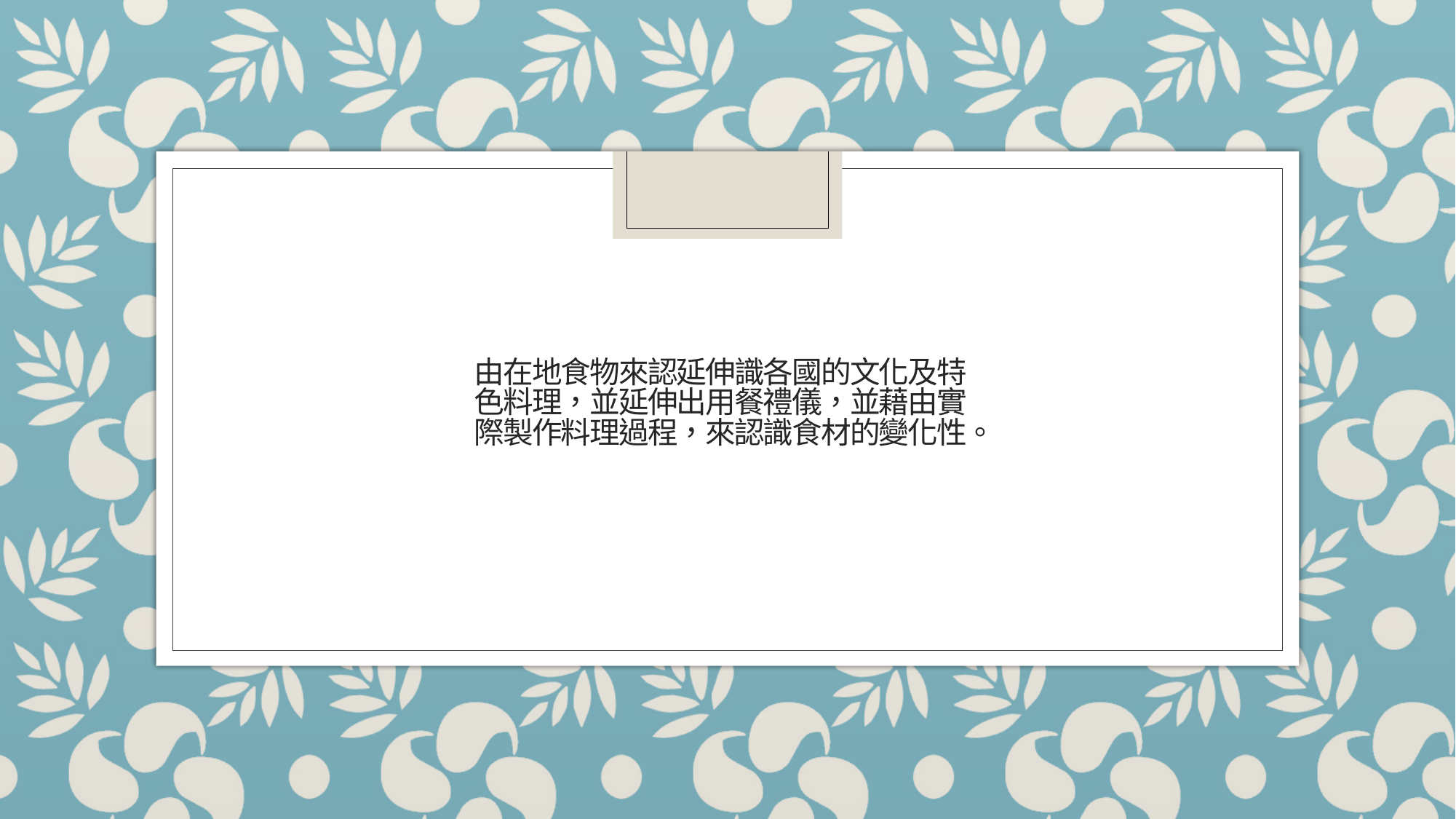

# 由在地食物來認延伸識各國的文化及特色料理，並延伸出用餐禮儀，並藉由實際製作料理過程，來認識食材的變化性。